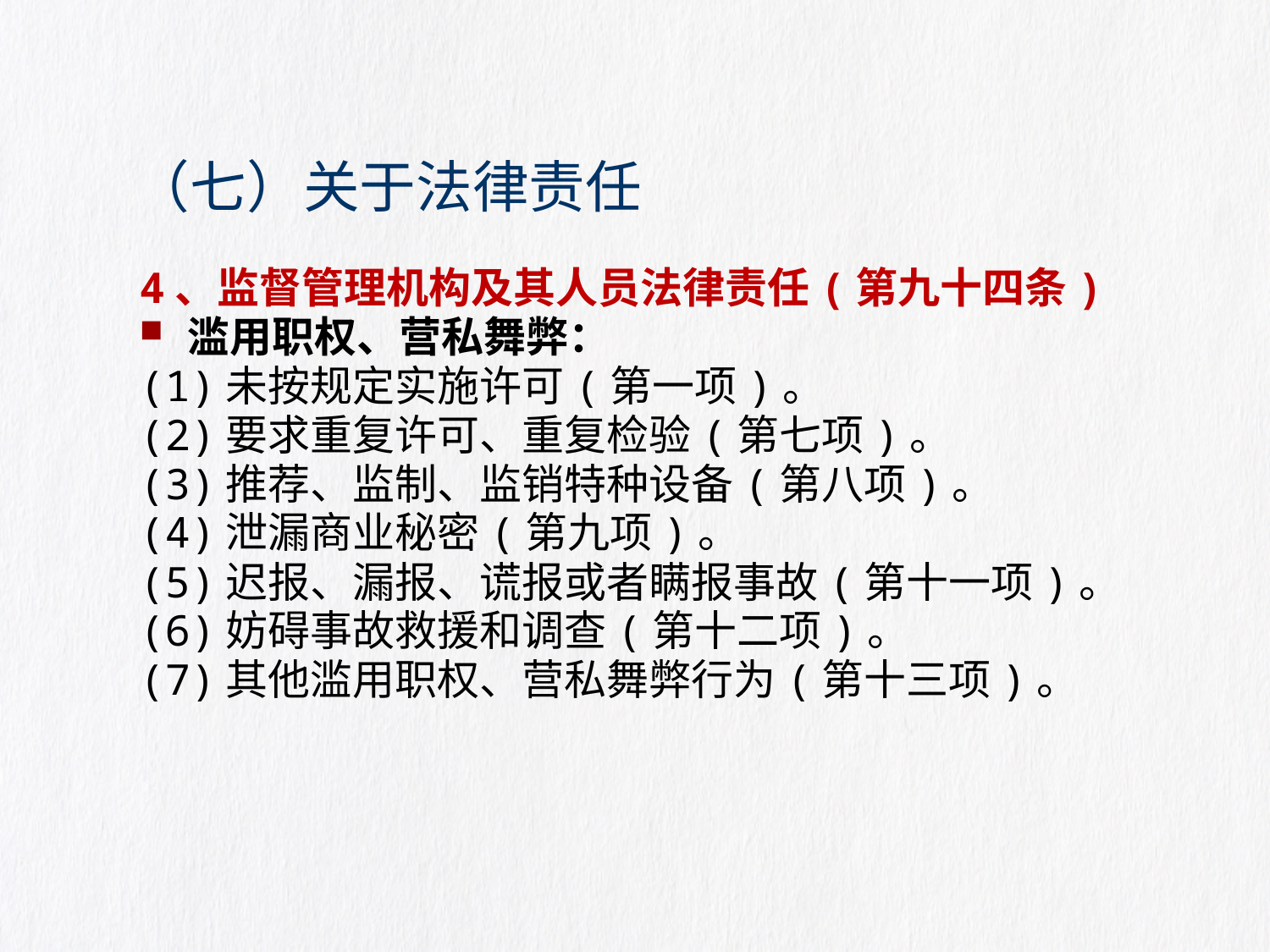

# （七）关于法律责任
4、监督管理机构及其人员法律责任(第九十四条)
滥用职权、营私舞弊：
(1)未按规定实施许可(第一项)。
(2)要求重复许可、重复检验(第七项)。
(3)推荐、监制、监销特种设备(第八项)。
(4)泄漏商业秘密(第九项)。
(5)迟报、漏报、谎报或者瞒报事故(第十一项)。
(6)妨碍事故救援和调查(第十二项)。
(7)其他滥用职权、营私舞弊行为(第十三项)。

67